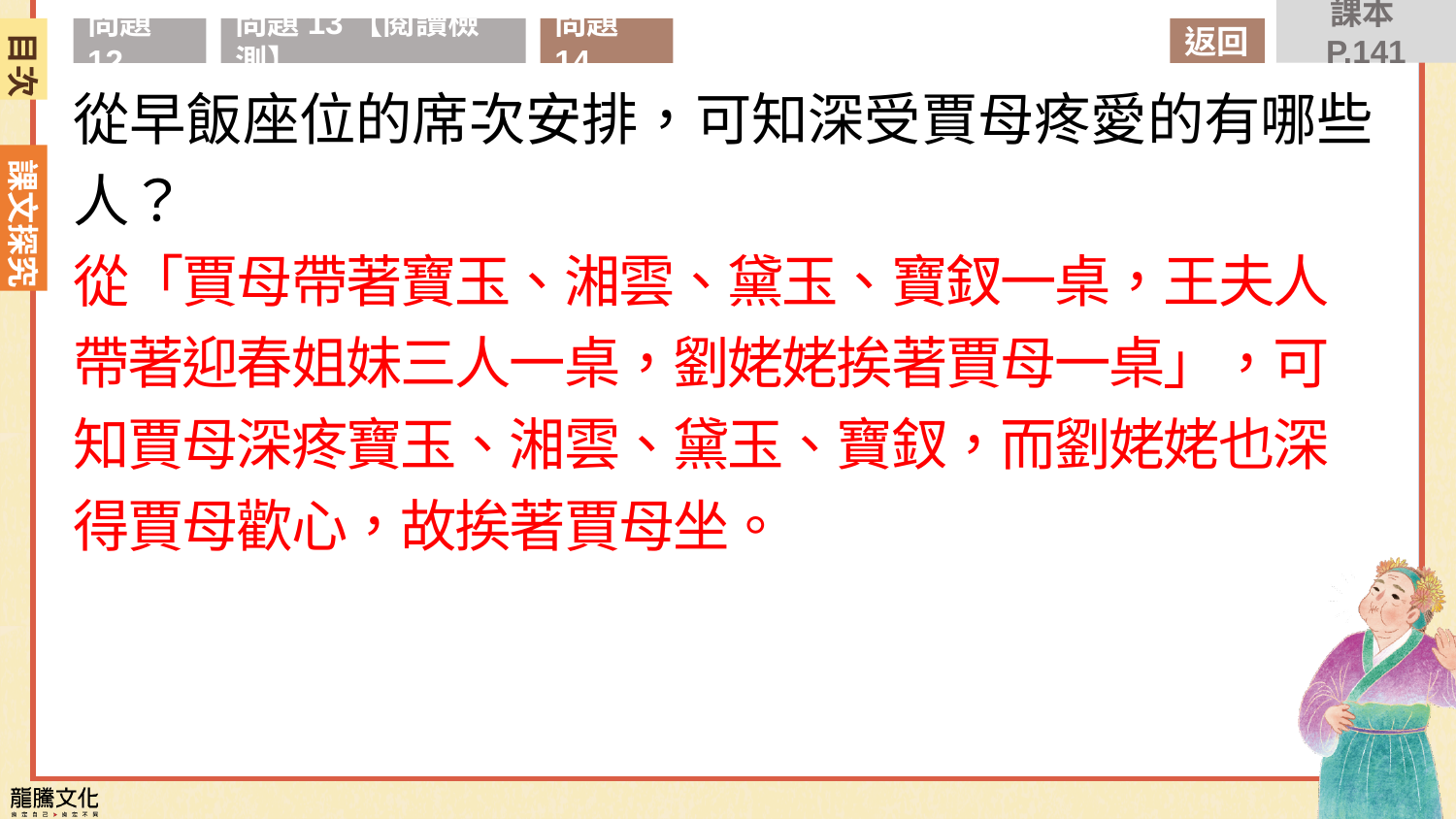

課本P.141
目次
問題12
問題13【閱讀檢測】
問題14
返回
從早飯座位的席次安排，可知深受賈母疼愛的有哪些人？
從「賈母帶著寶玉、湘雲、黛玉、寶釵一桌，王夫人帶著迎春姐妹三人一桌，劉姥姥挨著賈母一桌」，可知賈母深疼寶玉、湘雲、黛玉、寶釵，而劉姥姥也深得賈母歡心，故挨著賈母坐。